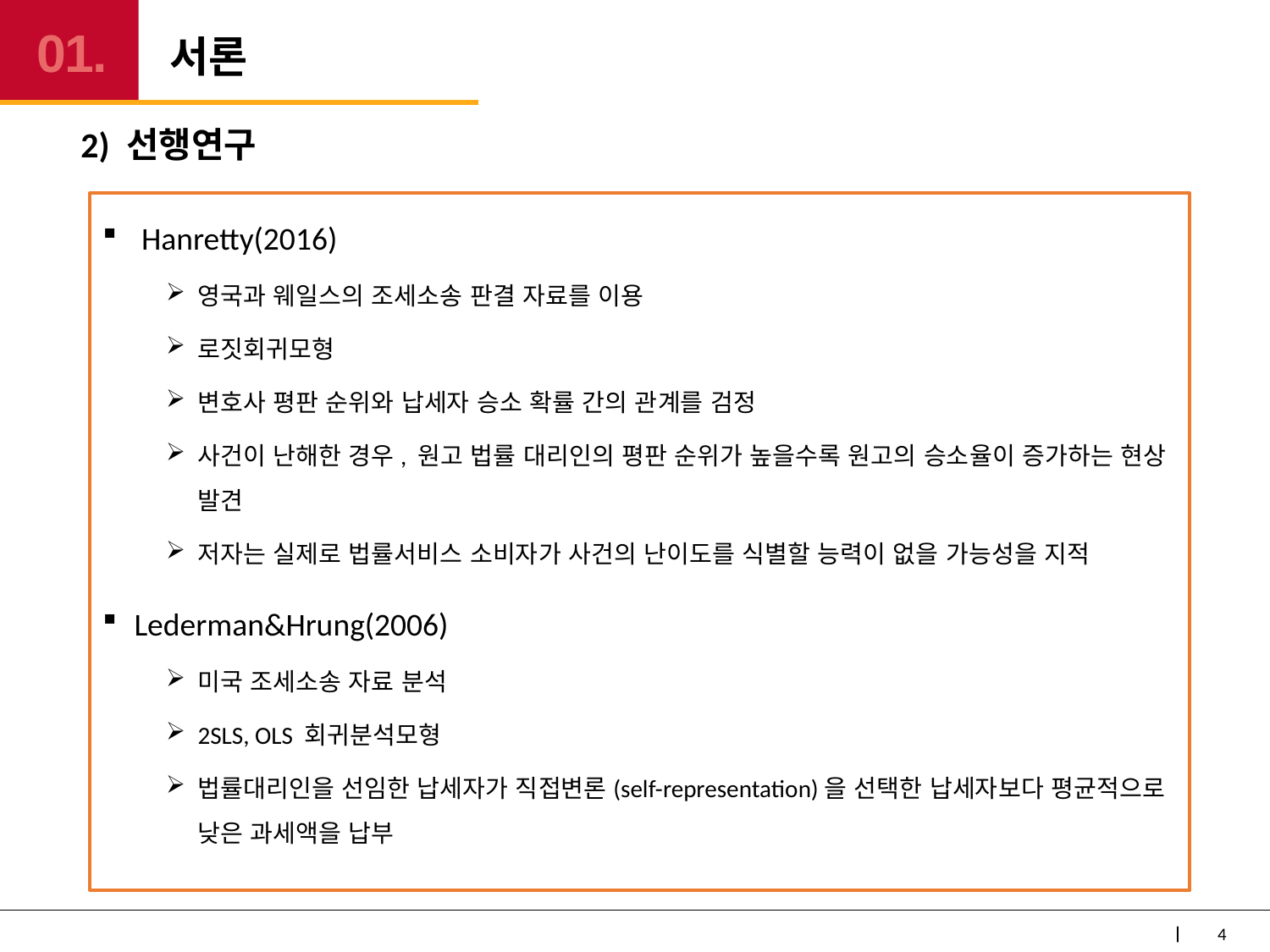

# 서론
01.
2) 선행연구
 Hanretty(2016)
영국과 웨일스의 조세소송 판결 자료를 이용
로짓회귀모형
변호사 평판 순위와 납세자 승소 확률 간의 관계를 검정
사건이 난해한 경우, 원고 법률 대리인의 평판 순위가 높을수록 원고의 승소율이 증가하는 현상 발견
저자는 실제로 법률서비스 소비자가 사건의 난이도를 식별할 능력이 없을 가능성을 지적
Lederman&Hrung(2006)
미국 조세소송 자료 분석
2SLS, OLS 회귀분석모형
법률대리인을 선임한 납세자가 직접변론(self-representation)을 선택한 납세자보다 평균적으로 낮은 과세액을 납부